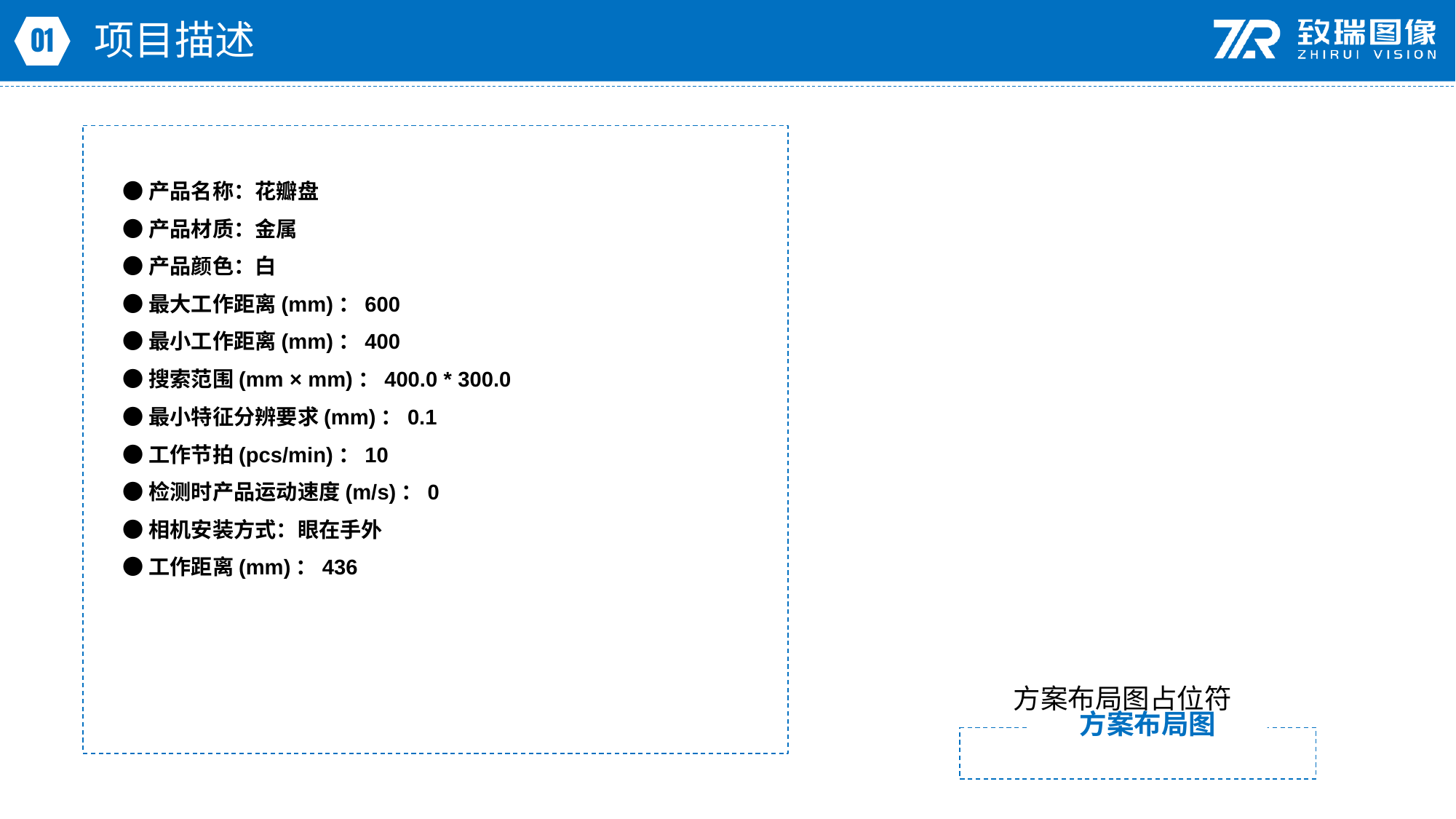

项目描述
01

●产品名称：花瓣盘
●产品材质：金属
●产品颜色：白
●最大工作距离(mm)：600
●最小工作距离(mm)：400
●搜索范围(mm × mm)：400.0 * 300.0
●最小特征分辨要求(mm)：0.1
●工作节拍(pcs/min)：10
●检测时产品运动速度(m/s)：0
●相机安装方式：眼在手外
●工作距离(mm)：436
方案布局图占位符
方案布局图